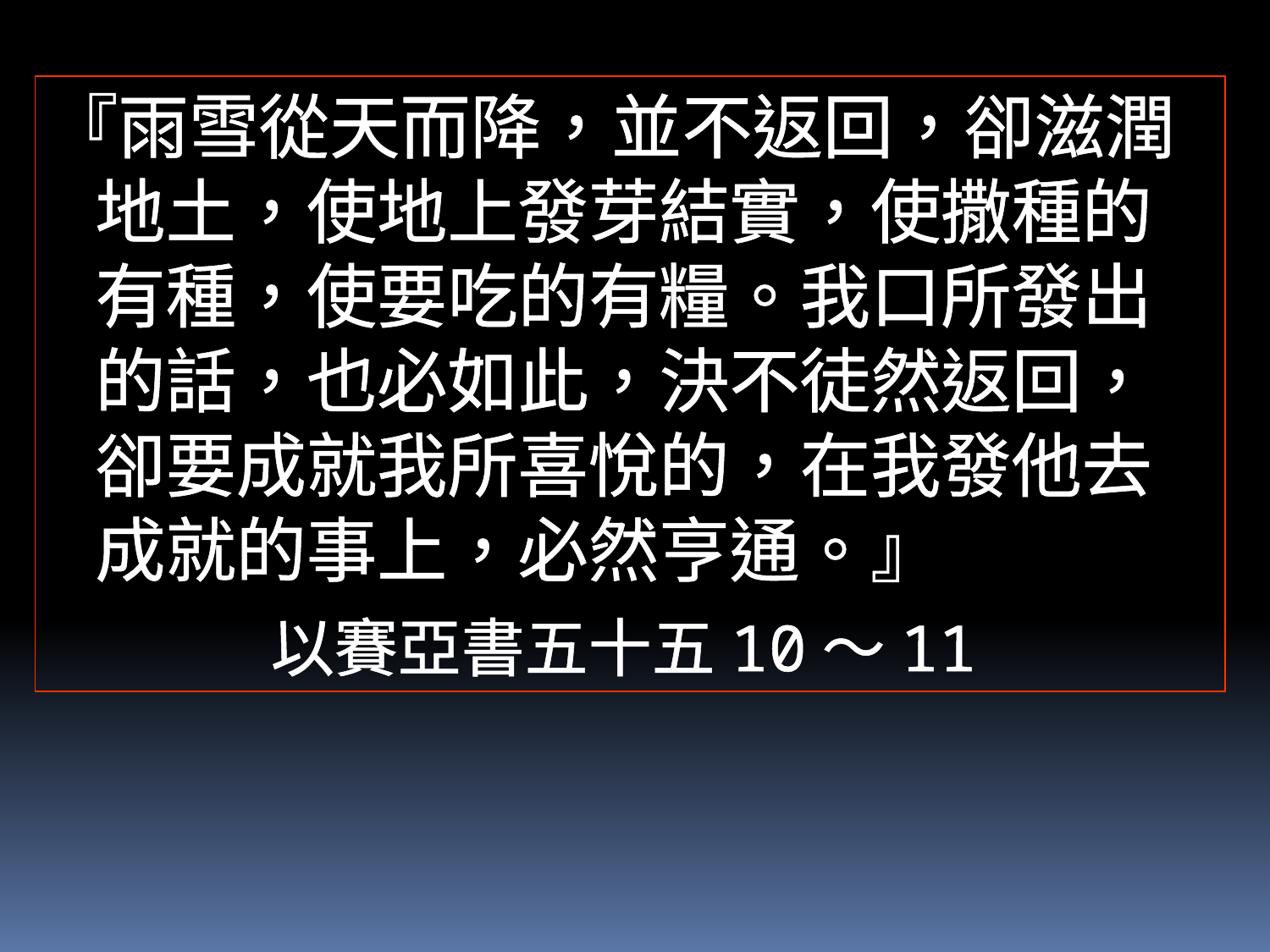

『雨雪從天而降，並不返回，卻滋潤地土，使地上發芽結實，使撒種的有種，使要吃的有糧。我口所發出的話，也必如此，決不徒然返回，卻要成就我所喜悅的，在我發他去成就的事上，必然亨通。』
             以賽亞書五十五10～11